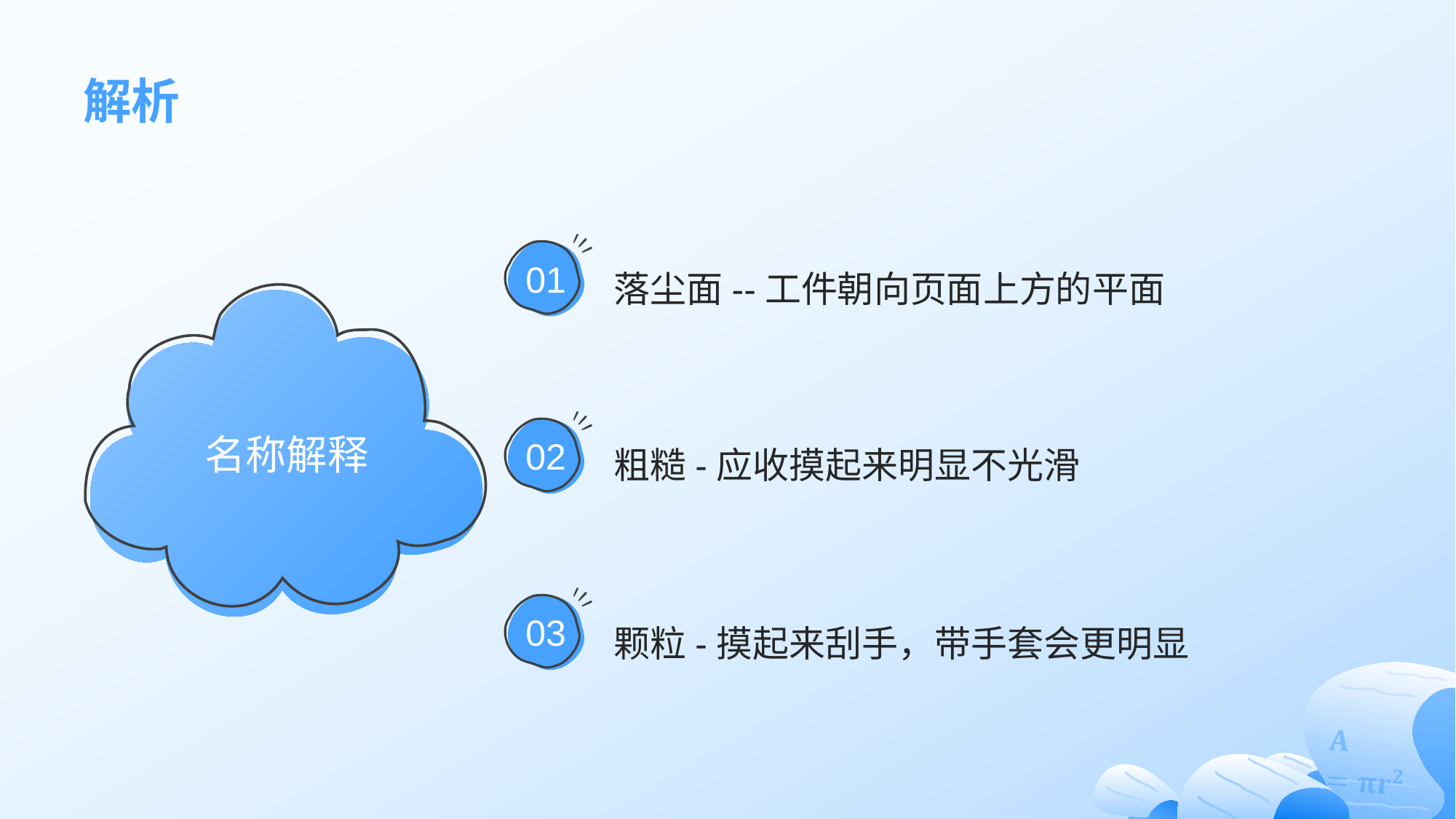

# 解析
落尘面--工件朝向页面上方的平面

01

名称解释
粗糙-应收摸起来明显不光滑

02
颗粒-摸起来刮手，带手套会更明显

03